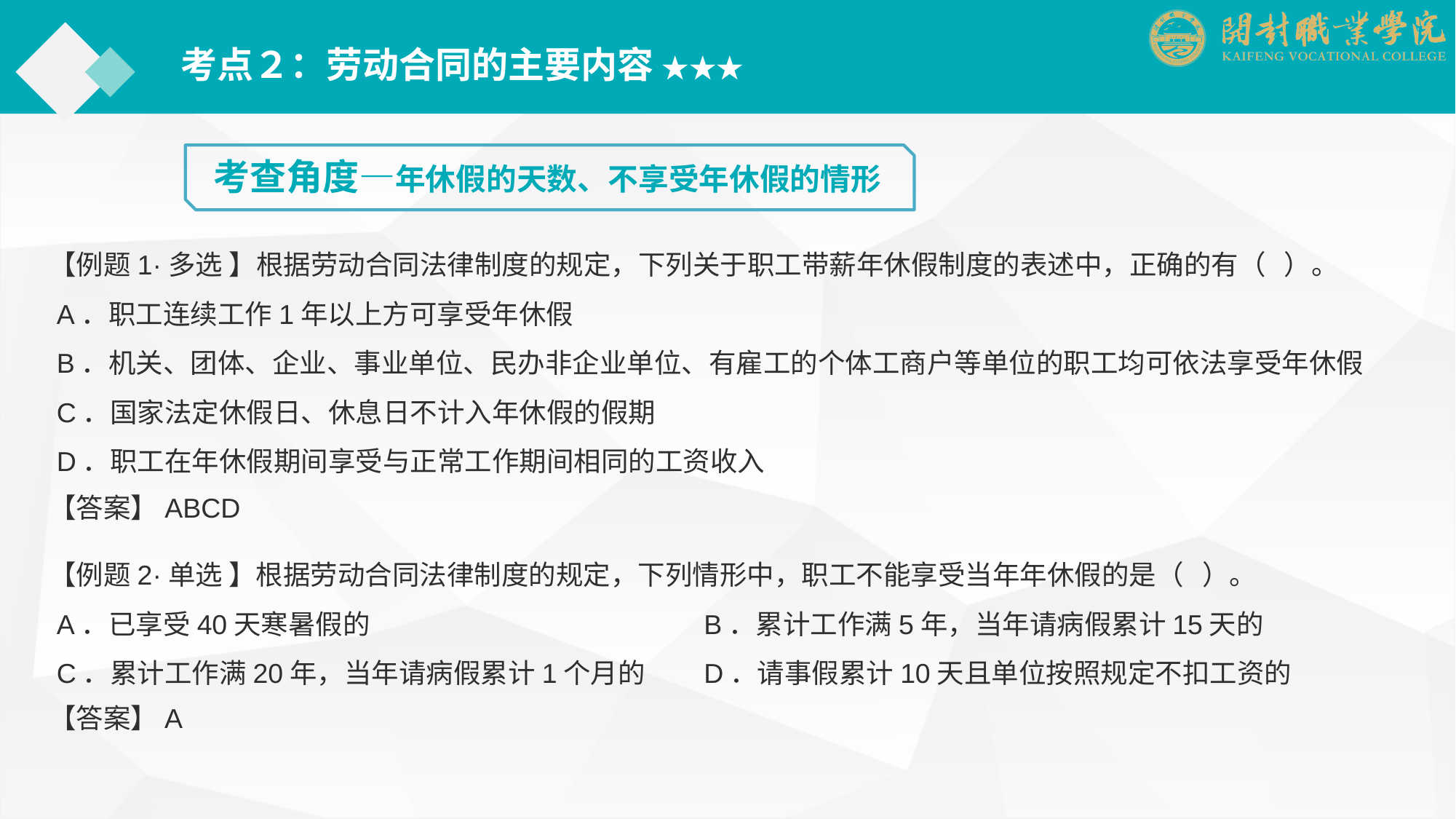

考点２：劳动合同的主要内容 ★★★

考查角度—年休假的天数、不享受年休假的情形
【例题1·多选 】根据劳动合同法律制度的规定，下列关于职工带薪年休假制度的表述中，正确的有（   ）。
 A．职工连续工作1年以上方可享受年休假
 B．机关、团体、企业、事业单位、民办非企业单位、有雇工的个体工商户等单位的职工均可依法享受年休假
 C．国家法定休假日、休息日不计入年休假的假期
 D．职工在年休假期间享受与正常工作期间相同的工资收入
【答案】ABCD
【例题2·单选 】根据劳动合同法律制度的规定，下列情形中，职工不能享受当年年休假的是（   ）。
 A．已享受40天寒暑假的				B．累计工作满5年，当年请病假累计15天的
 C．累计工作满20年，当年请病假累计1个月的	D．请事假累计10天且单位按照规定不扣工资的
【答案】A